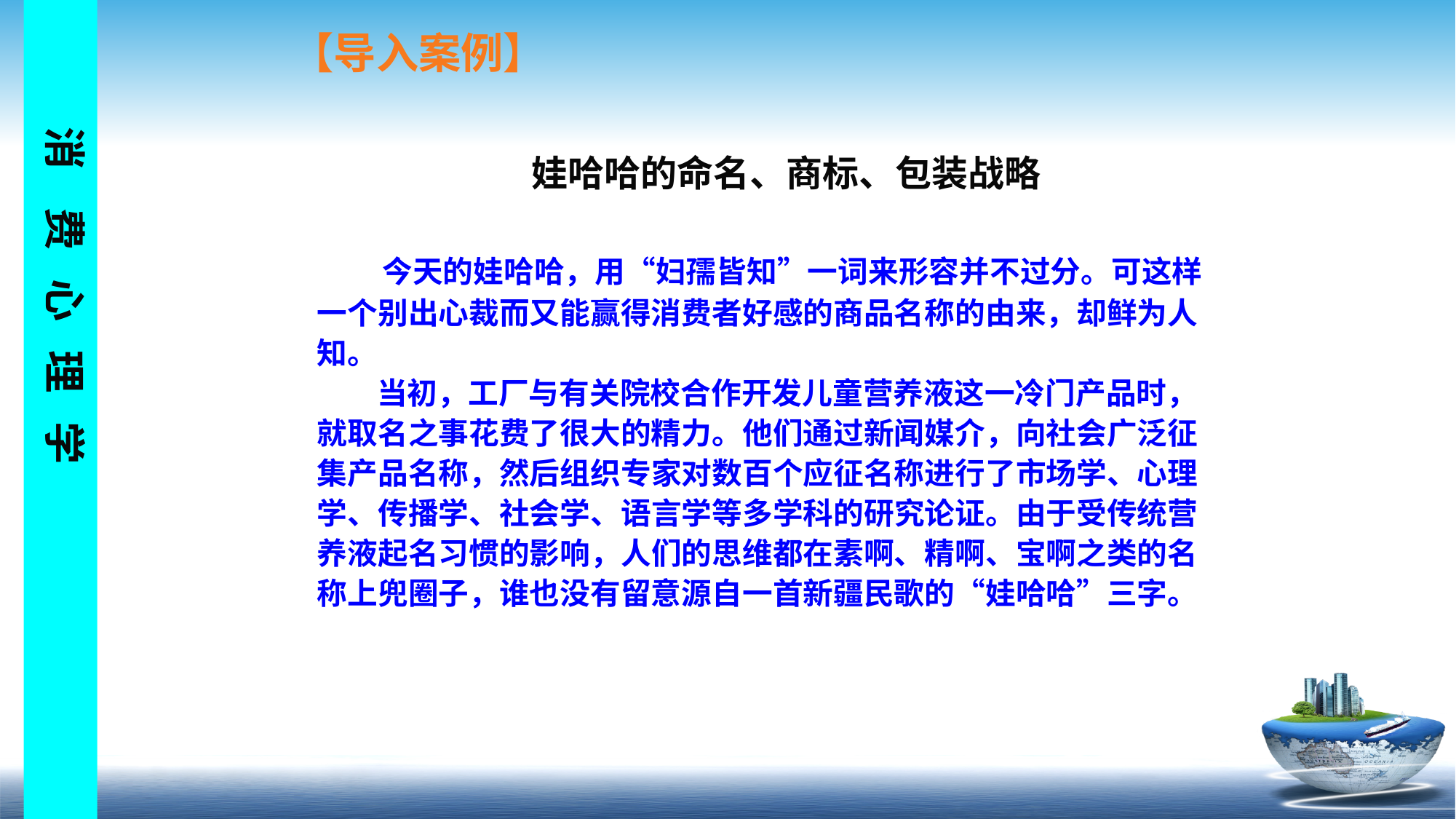

【导入案例】
娃哈哈的命名、商标、包装战略

   今天的娃哈哈，用“妇孺皆知”一词来形容并不过分。可这样一个别出心裁而又能赢得消费者好感的商品名称的由来，却鲜为人知。
   当初，工厂与有关院校合作开发儿童营养液这一冷门产品时，就取名之事花费了很大的精力。他们通过新闻媒介，向社会广泛征集产品名称，然后组织专家对数百个应征名称进行了市场学、心理学、传播学、社会学、语言学等多学科的研究论证。由于受传统营养液起名习惯的影响，人们的思维都在素啊、精啊、宝啊之类的名称上兜圈子，谁也没有留意源自一首新疆民歌的“娃哈哈”三字。